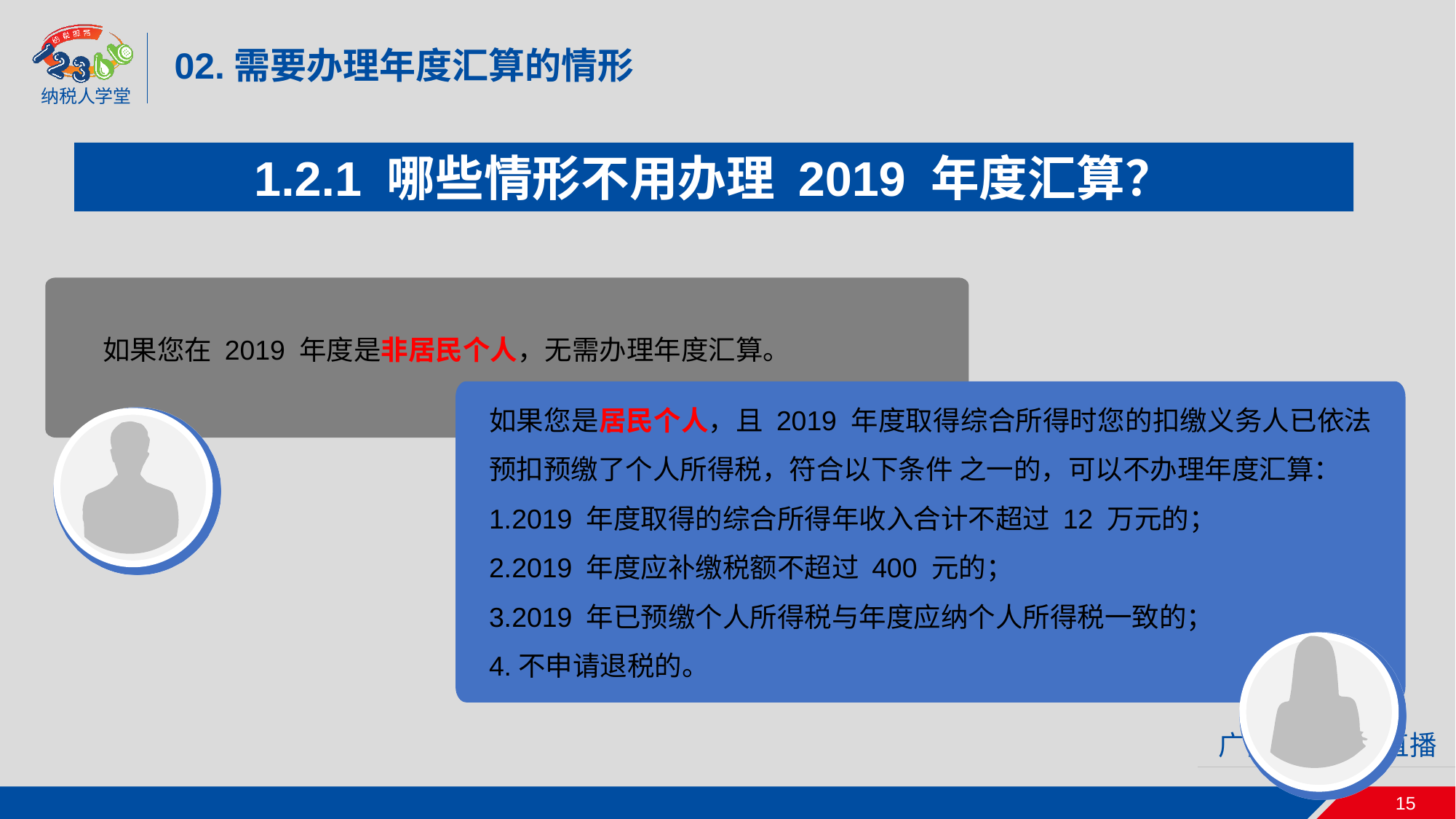

02.需要办理年度汇算的情形
1.2.1 哪些情形不用办理 2019 年度汇算？

 如果您在 2019 年度是非居民个人，无需办理年度汇算。

非居民

如果您是居民个人，且 2019 年度取得综合所得时您的扣缴义务人已依法预扣预缴了个人所得税，符合以下条件 之一的，可以不办理年度汇算：
1.2019 年度取得的综合所得年收入合计不超过 12 万元的；
2.2019 年度应补缴税额不超过 400 元的；
3.2019 年已预缴个人所得税与年度应纳个人所得税一致的；
4.不申请退税的。